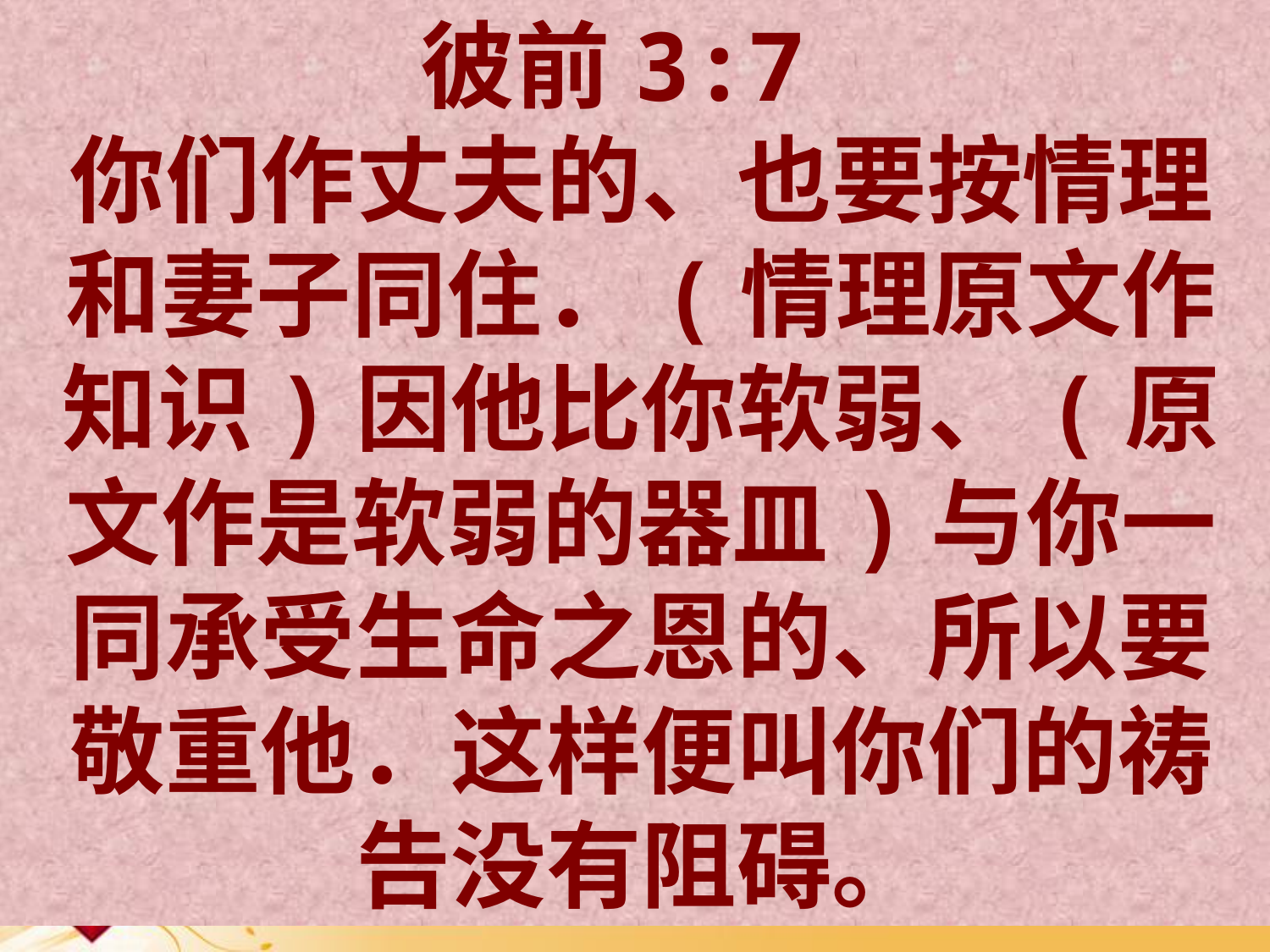

彼前3:7
你们作丈夫的、也要按情理和妻子同住．(情理原文作知识)因他比你软弱、(原文作是软弱的器皿)与你一同承受生命之恩的、所以要敬重他．这样便叫你们的祷告没有阻碍。